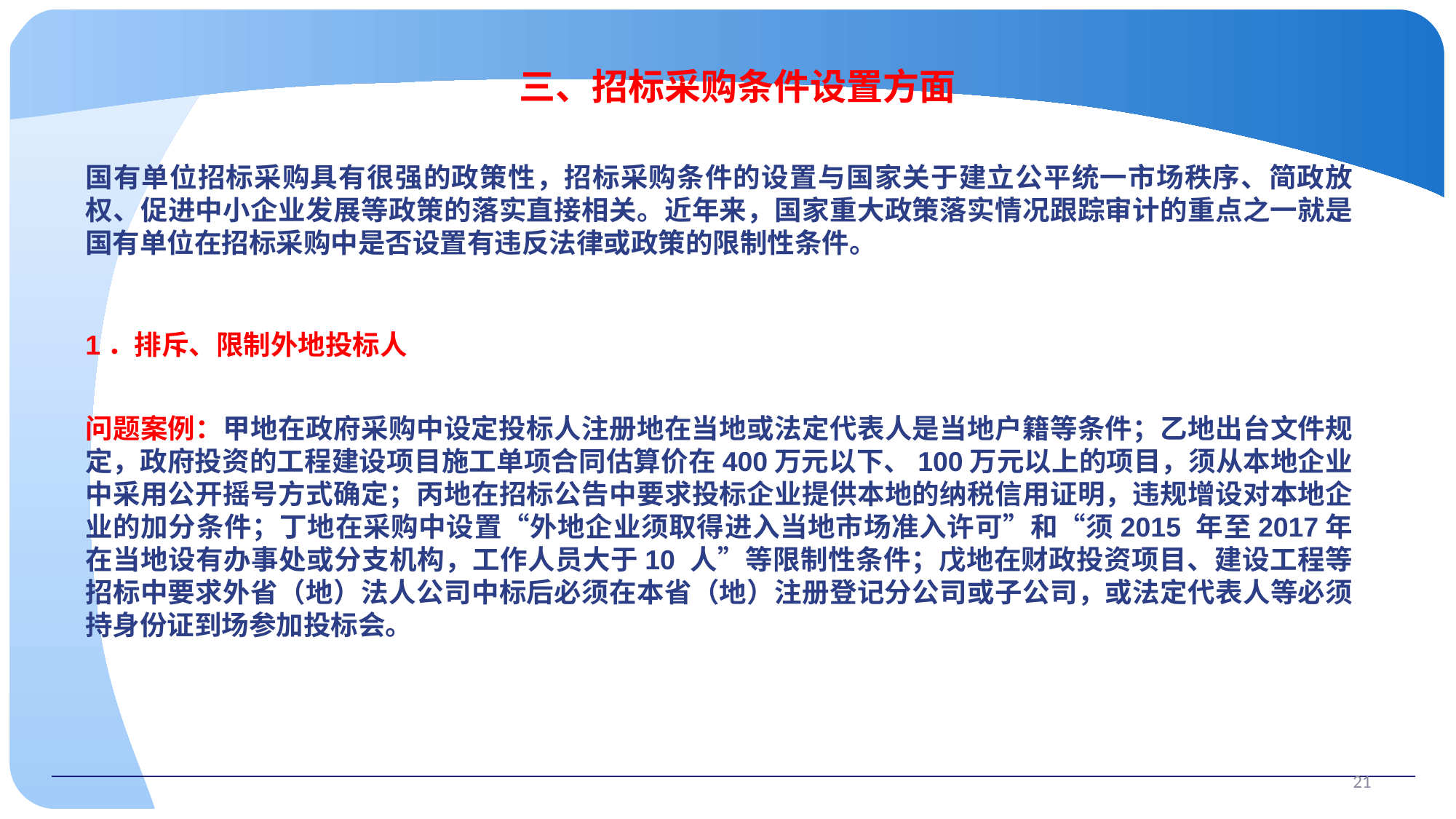

三、招标采购条件设置方面

国有单位招标采购具有很强的政策性，招标采购条件的设置与国家关于建立公平统一市场秩序、简政放权、促进中小企业发展等政策的落实直接相关。近年来，国家重大政策落实情况跟踪审计的重点之一就是国有单位在招标采购中是否设置有违反法律或政策的限制性条件。

1．排斥、限制外地投标人
问题案例：甲地在政府采购中设定投标人注册地在当地或法定代表人是当地户籍等条件；乙地出台文件规定，政府投资的工程建设项目施工单项合同估算价在400万元以下、100万元以上的项目，须从本地企业中采用公开摇号方式确定；丙地在招标公告中要求投标企业提供本地的纳税信用证明，违规增设对本地企业的加分条件；丁地在采购中设置“外地企业须取得进入当地市场准入许可”和“须2015 年至2017年在当地设有办事处或分支机构，工作人员大于10 人”等限制性条件；戊地在财政投资项目、建设工程等招标中要求外省（地）法人公司中标后必须在本省（地）注册登记分公司或子公司，或法定代表人等必须持身份证到场参加投标会。
21